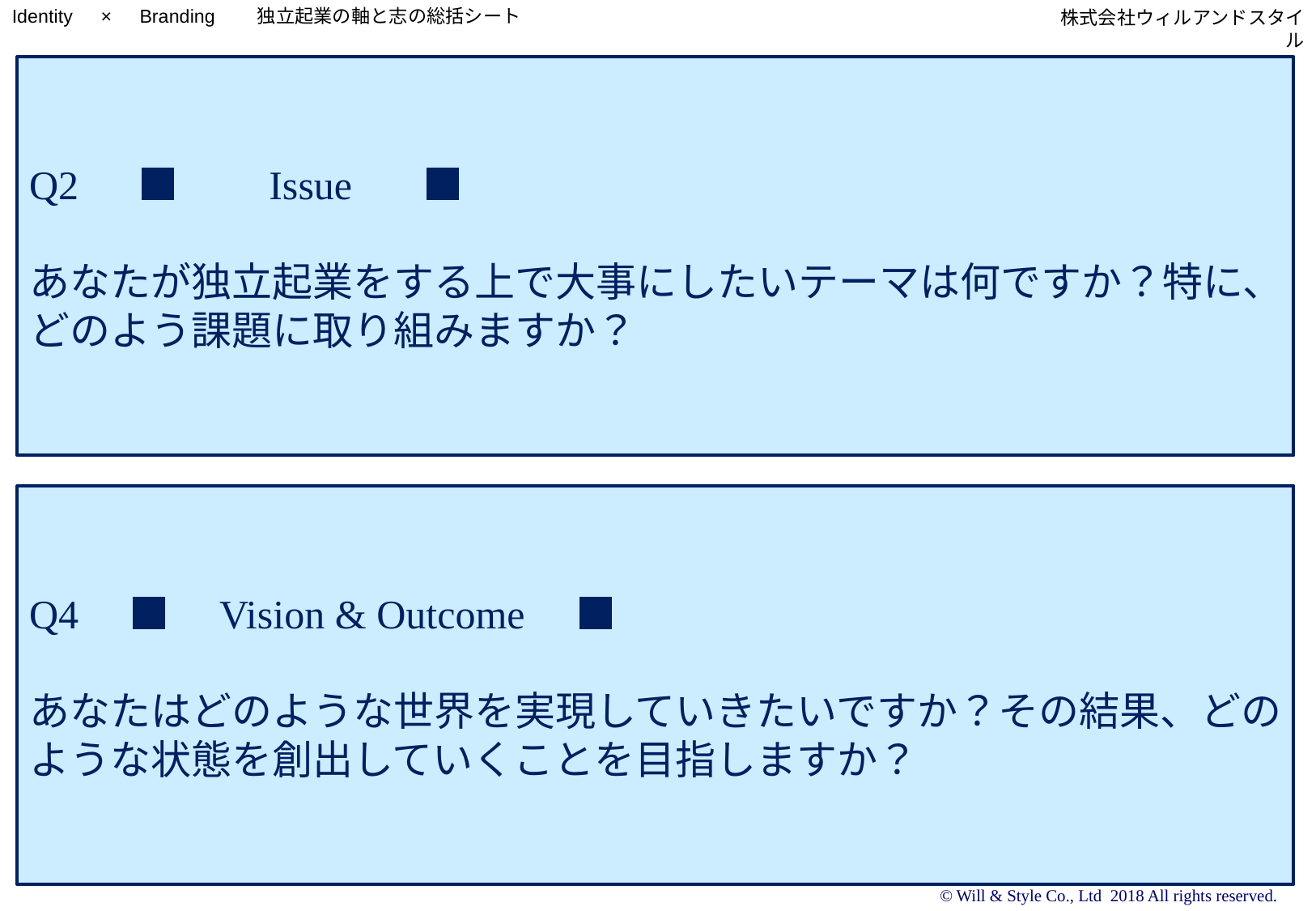

株式会社ウィルアンドスタイル
Identity　×　Branding　　独立起業の軸と志の総括シート
Q2　 ■　　Issue  　■

あなたが独立起業をする上で大事にしたいテーマは何ですか？特に、どのよう課題に取り組みますか？
Q4　■　Vision & Outcome　■

あなたはどのような世界を実現していきたいですか？その結果、どのような状態を創出していくことを目指しますか？